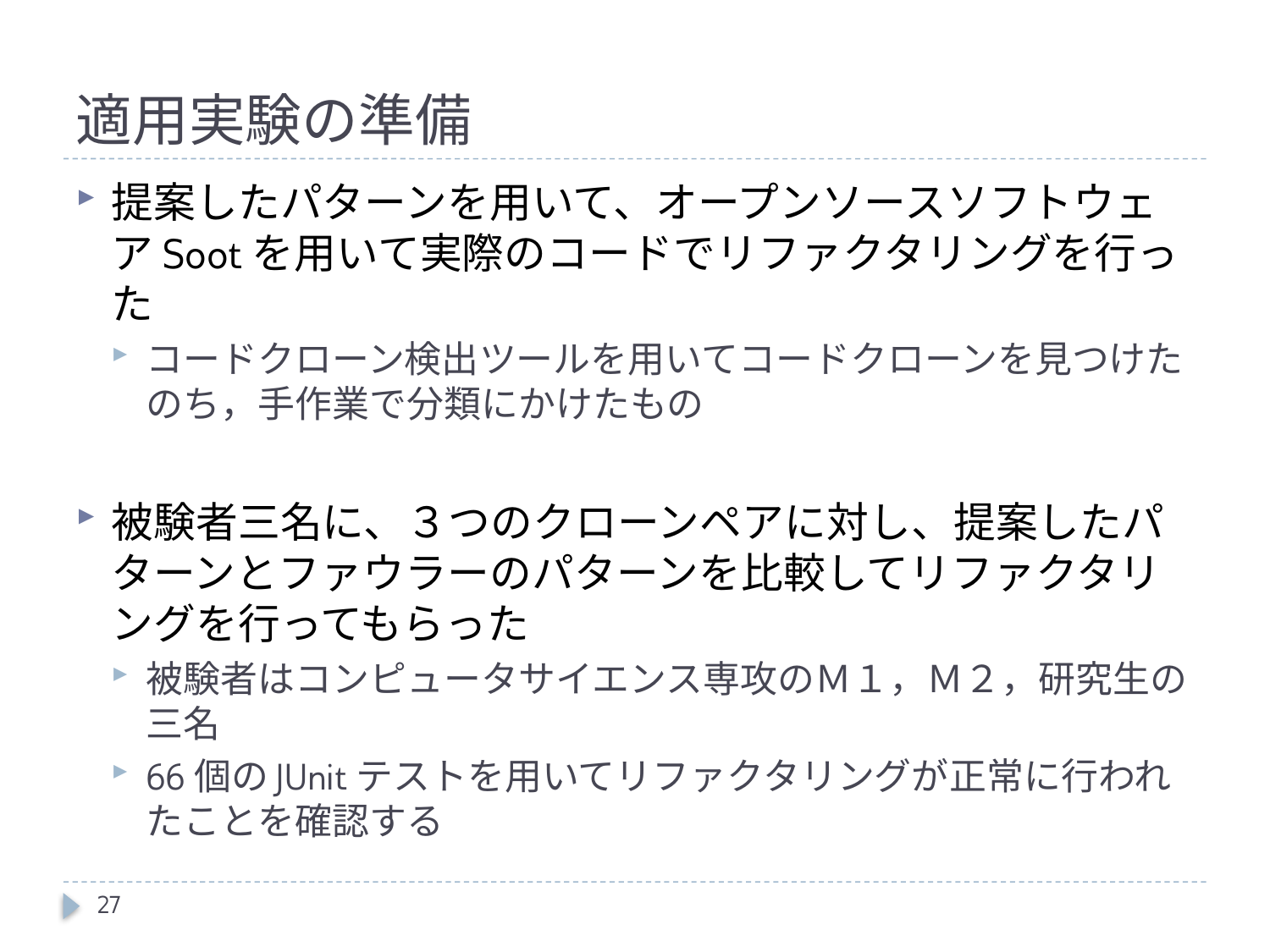

# 適用実験の準備
提案したパターンを用いて、オープンソースソフトウェアSootを用いて実際のコードでリファクタリングを行った
コードクローン検出ツールを用いてコードクローンを見つけたのち，手作業で分類にかけたもの

被験者三名に、３つのクローンペアに対し、提案したパターンとファウラーのパターンを比較してリファクタリングを行ってもらった
被験者はコンピュータサイエンス専攻のＭ１，Ｍ２，研究生の三名
66個のJUnitテストを用いてリファクタリングが正常に行われたことを確認する

27